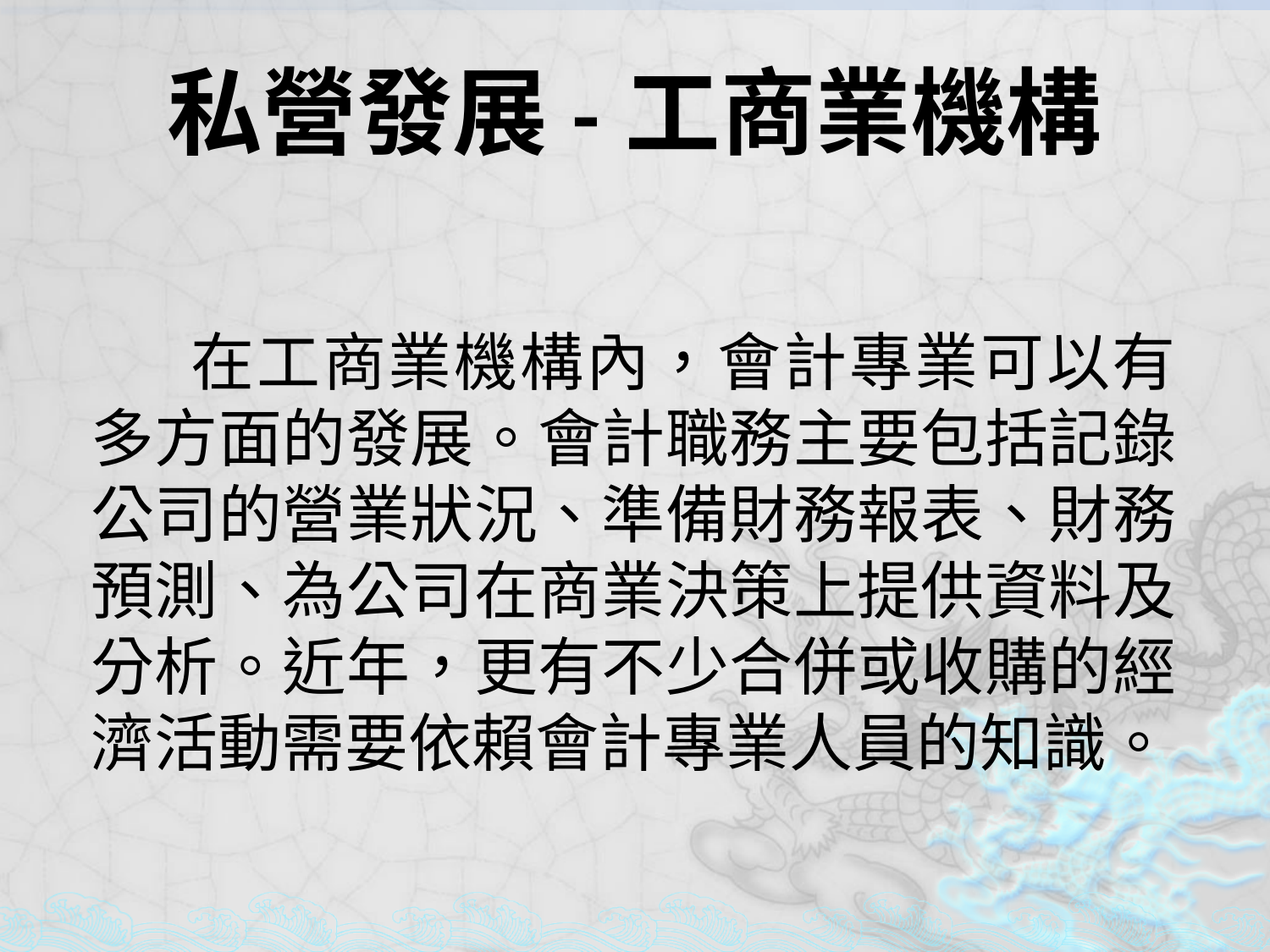

私營發展-工商業機構
在工商業機構內，會計專業可以有多方面的發展。會計職務主要包括記錄公司的營業狀況、準備財務報表、財務預測、為公司在商業決策上提供資料及分析。近年，更有不少合併或收購的經濟活動需要依賴會計專業人員的知識。